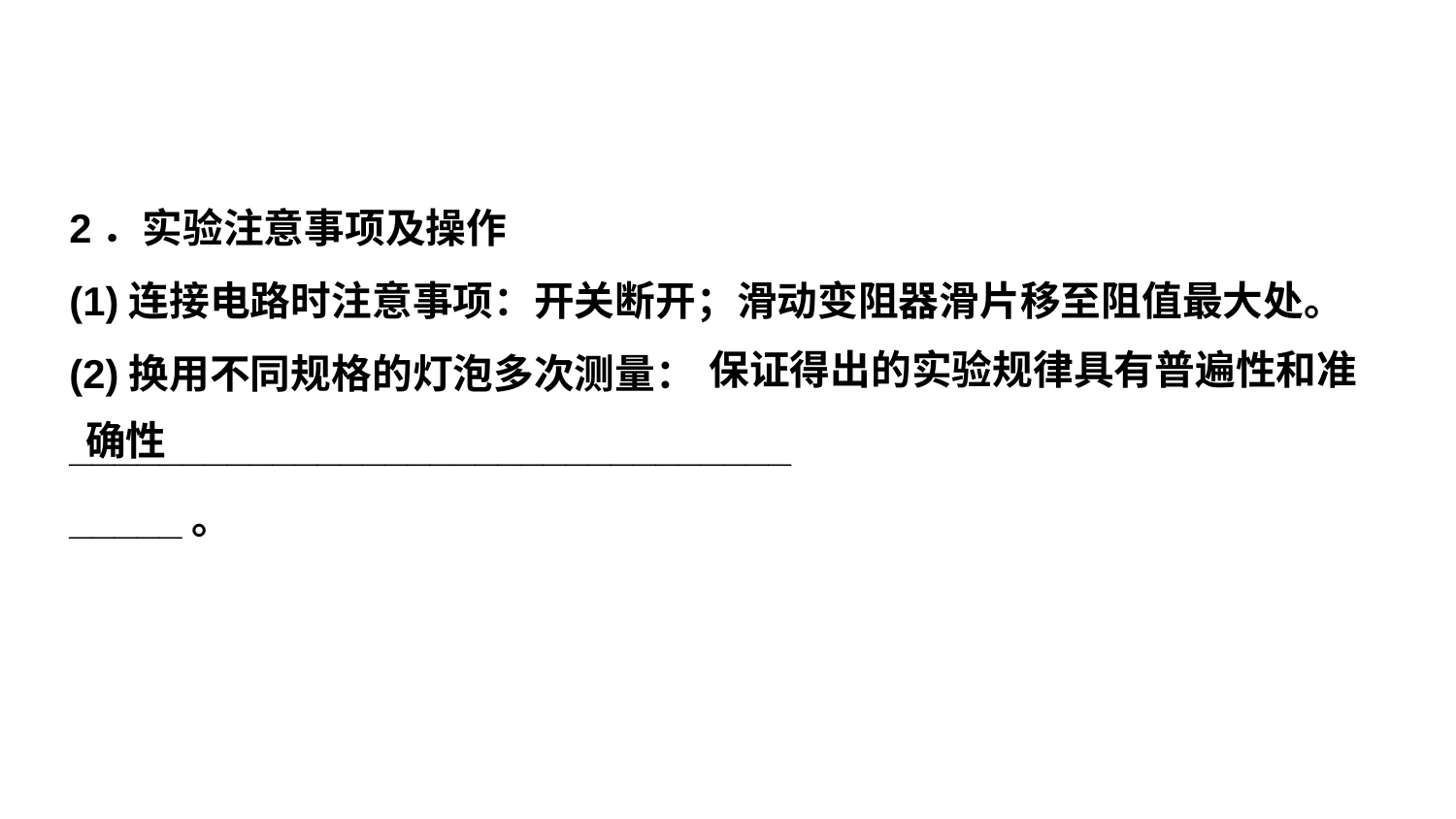

2．实验注意事项及操作
(1)连接电路时注意事项：开关断开；滑动变阻器滑片移至阻值最大处。
(2)换用不同规格的灯泡多次测量：________________________________
_____。
保证得出的实验规律具有普遍性和准
确性